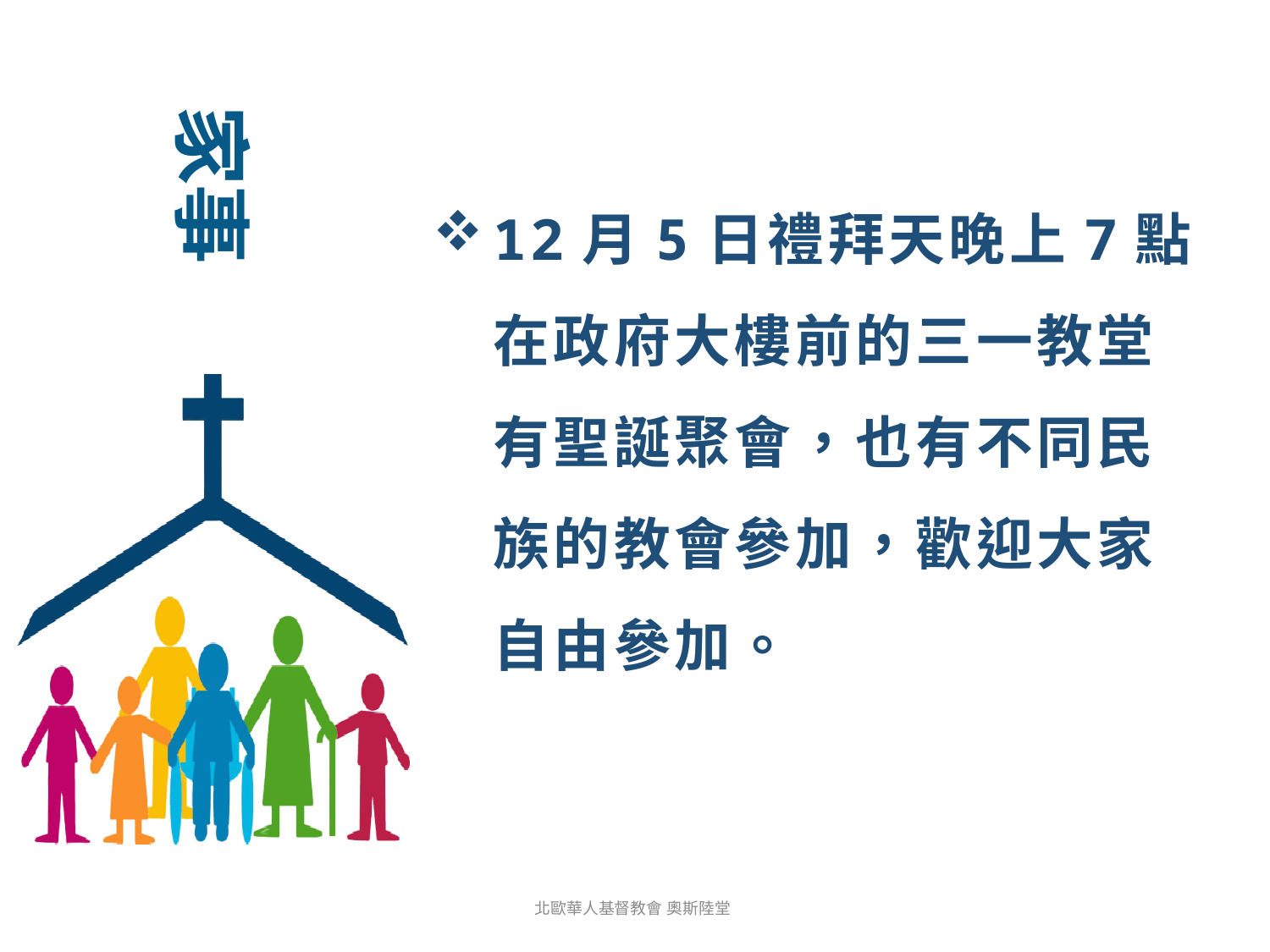

12月5日禮拜天晚上7點在政府大樓前的三一教堂有聖誕聚會，也有不同民族的教會參加，歡迎大家自由參加。
北歐華人基督教會 奧斯陸堂